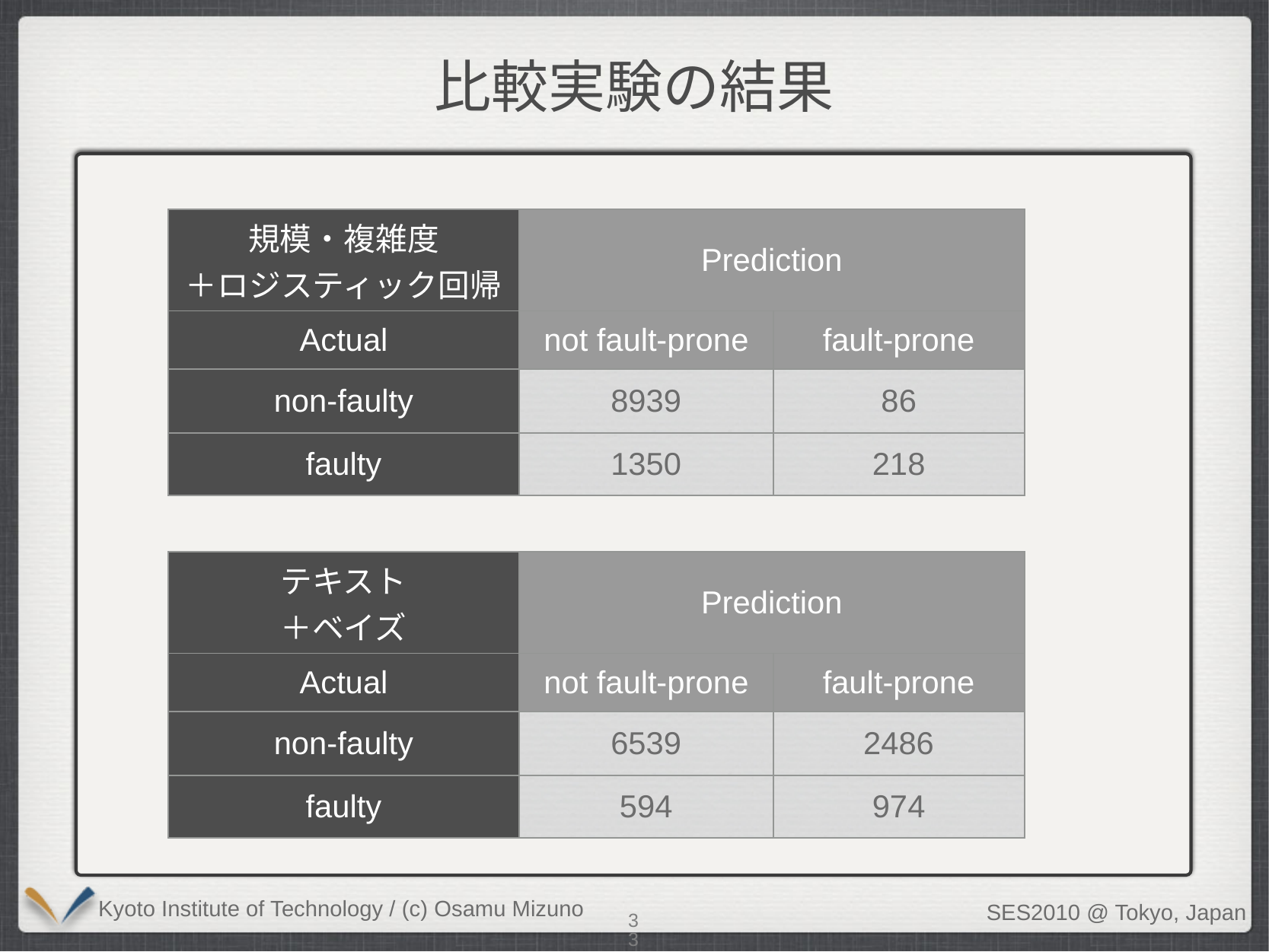

# 比較実験の結果
| 規模・複雑度 ＋ロジスティック回帰 | Prediction |  |
| --- | --- | --- |
| Actual | not fault-prone | fault-prone |
| non-faulty | 8939 | 86 |
| faulty | 1350 | 218 |
| テキスト ＋ベイズ | Prediction |  |
| --- | --- | --- |
| Actual | not fault-prone | fault-prone |
| non-faulty | 6539 | 2486 |
| faulty | 594 | 974 |
33